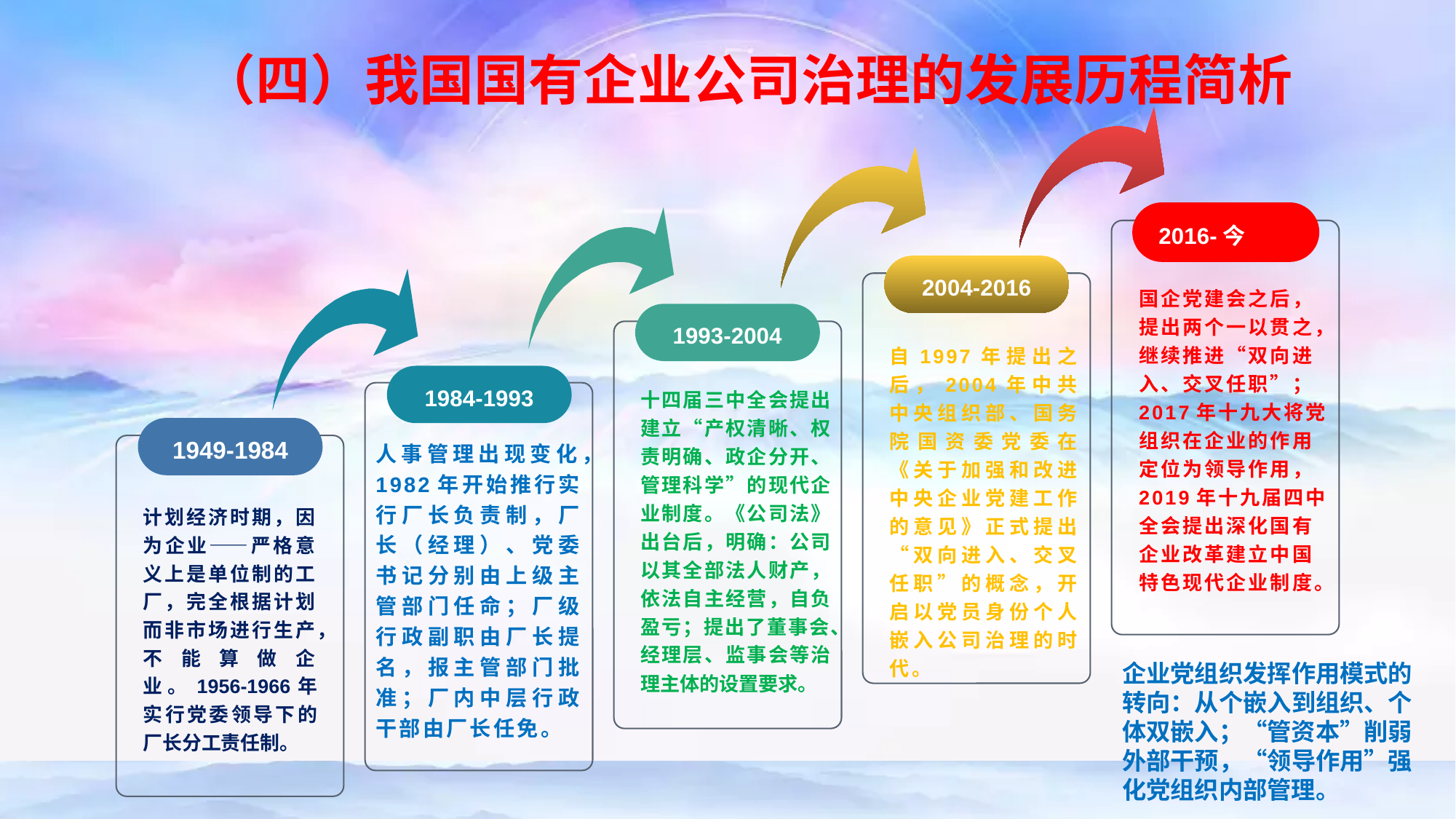

（四）我国国有企业公司治理的发展历程简析

2016-今

2004-2016

国企党建会之后，提出两个一以贯之，继续推进“双向进入、交叉任职”；2017年十九大将党组织在企业的作用定位为领导作用，2019年十九届四中全会提出深化国有企业改革建立中国特色现代企业制度。

1993-2004

自1997年提出之后，2004年中共中央组织部、国务院国资委党委在《关于加强和改进中央企业党建工作的意见》正式提出“双向进入、交叉任职”的概念，开启以党员身份个人嵌入公司治理的时代。

1984-1993

十四届三中全会提出建立“产权清晰、权责明确、政企分开、管理科学”的现代企业制度。《公司法》出台后，明确：公司以其全部法人财产，依法自主经营，自负盈亏；提出了董事会、经理层、监事会等治理主体的设置要求。

1949-1984
人事管理出现变化，1982年开始推行实行厂长负责制，厂长（经理）、党委书记分别由上级主管部门任命；厂级行政副职由厂长提名，报主管部门批准；厂内中层行政干部由厂长任免。

计划经济时期，因为企业——严格意义上是单位制的工厂，完全根据计划而非市场进行生产，不能算做企业。1956-1966年实行党委领导下的厂长分工责任制。
企业党组织发挥作用模式的转向：从个嵌入到组织、个体双嵌入；“管资本”削弱外部干预，“领导作用”强化党组织内部管理。
19